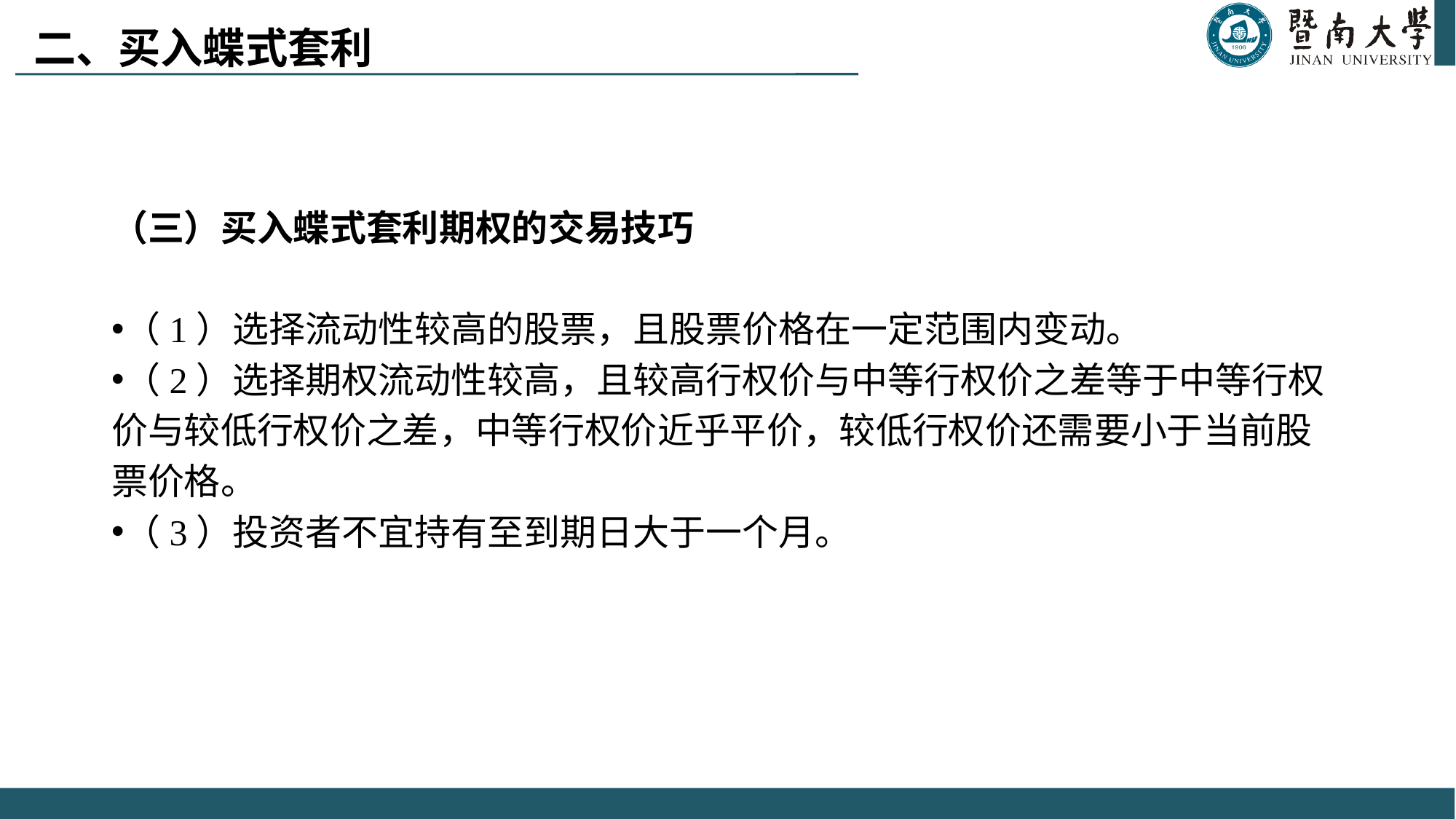

二、买入蝶式套利

（三）买入蝶式套利期权的交易技巧

（1）选择流动性较高的股票，且股票价格在一定范围内变动。
（2）选择期权流动性较高，且较高行权价与中等行权价之差等于中等行权价与较低行权价之差，中等行权价近乎平价，较低行权价还需要小于当前股票价格。
（3）投资者不宜持有至到期日大于一个月。